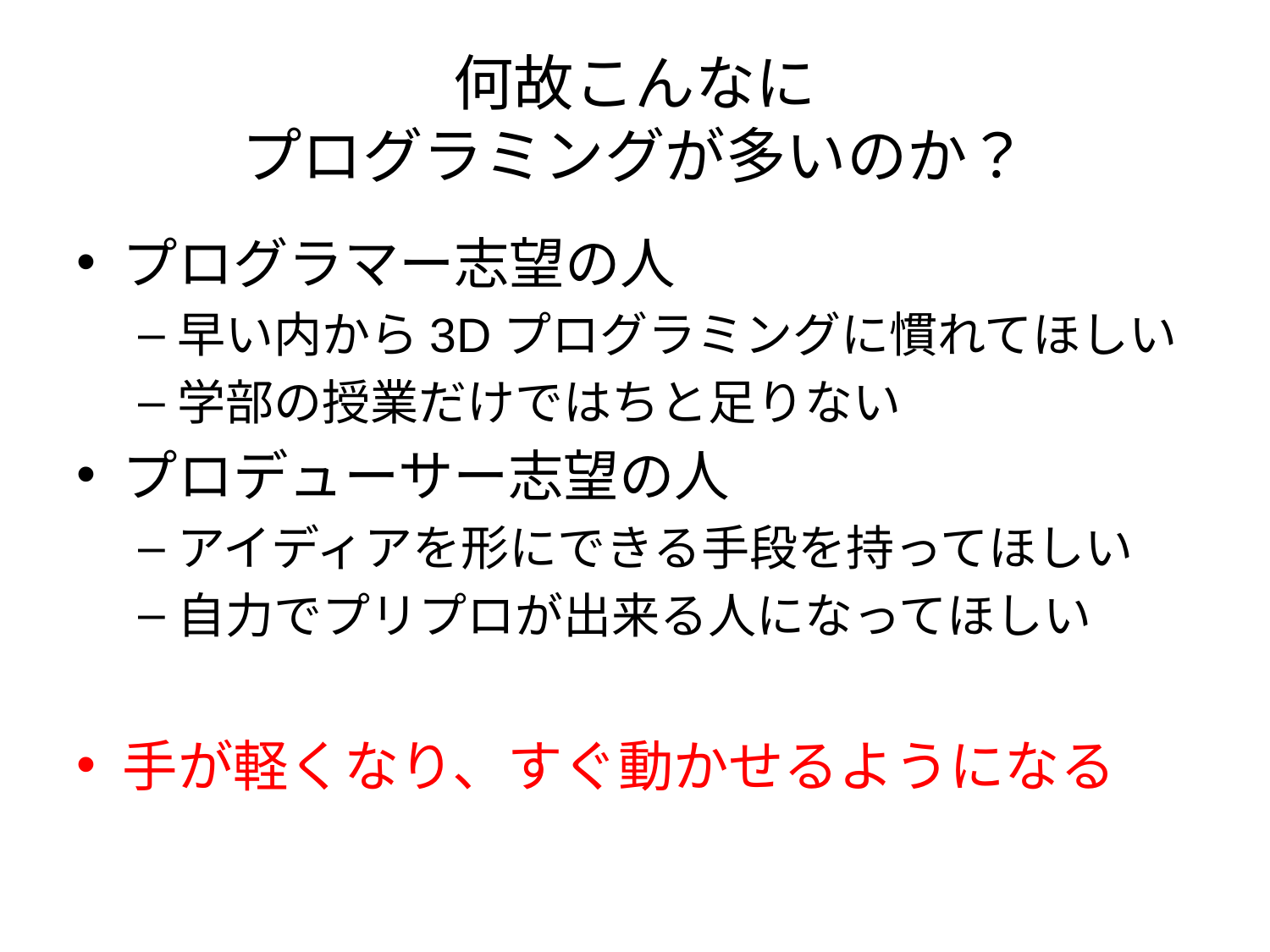

# 何故こんなに プログラミングが多いのか？
プログラマー志望の人
早い内から3Dプログラミングに慣れてほしい
学部の授業だけではちと足りない
プロデューサー志望の人
アイディアを形にできる手段を持ってほしい
自力でプリプロが出来る人になってほしい

手が軽くなり、すぐ動かせるようになる